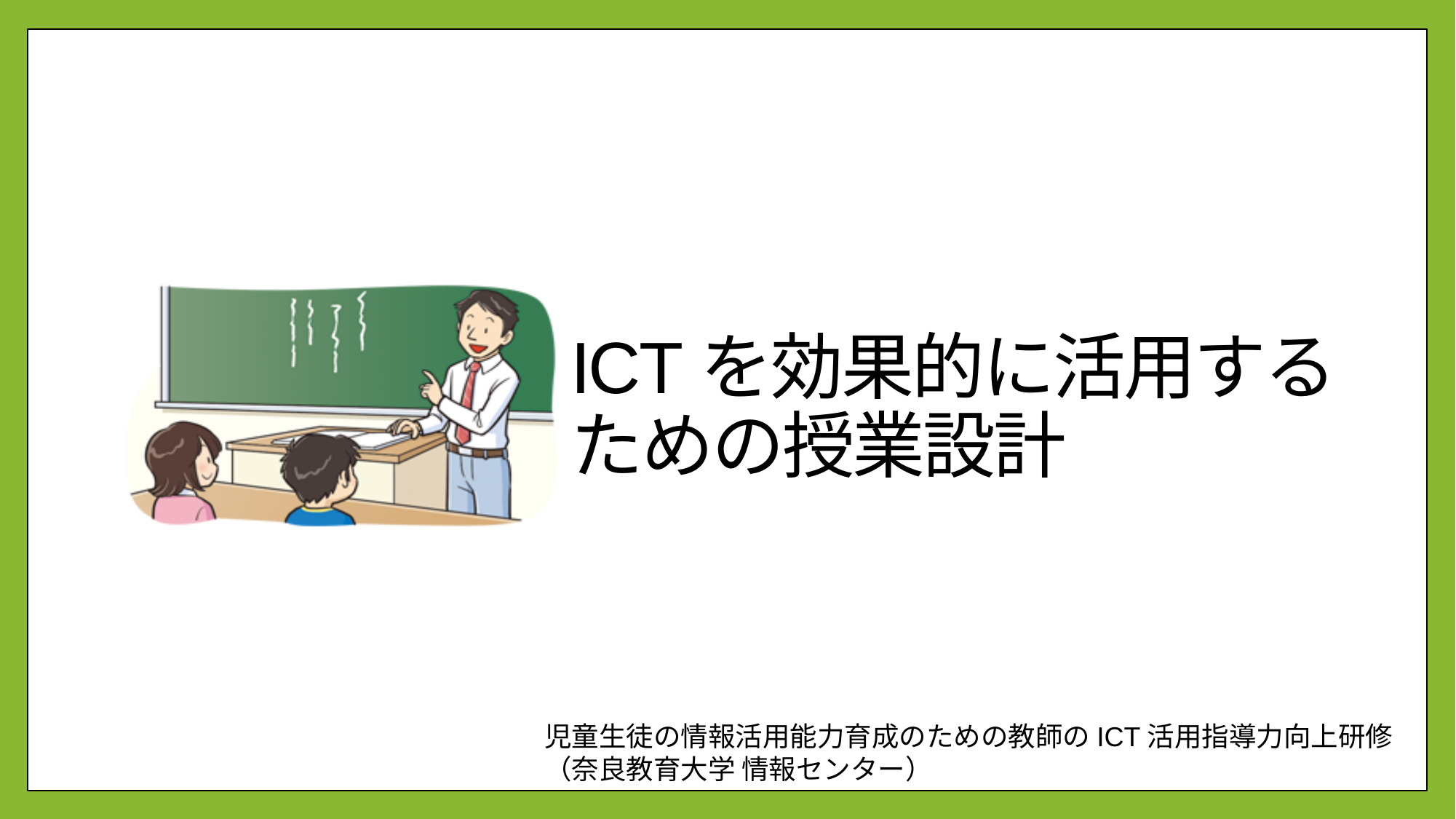

ICTを効果的に活用するための授業設計
児童生徒の情報活用能力育成のための教師のICT活用指導力向上研修
（奈良教育大学 情報センター）